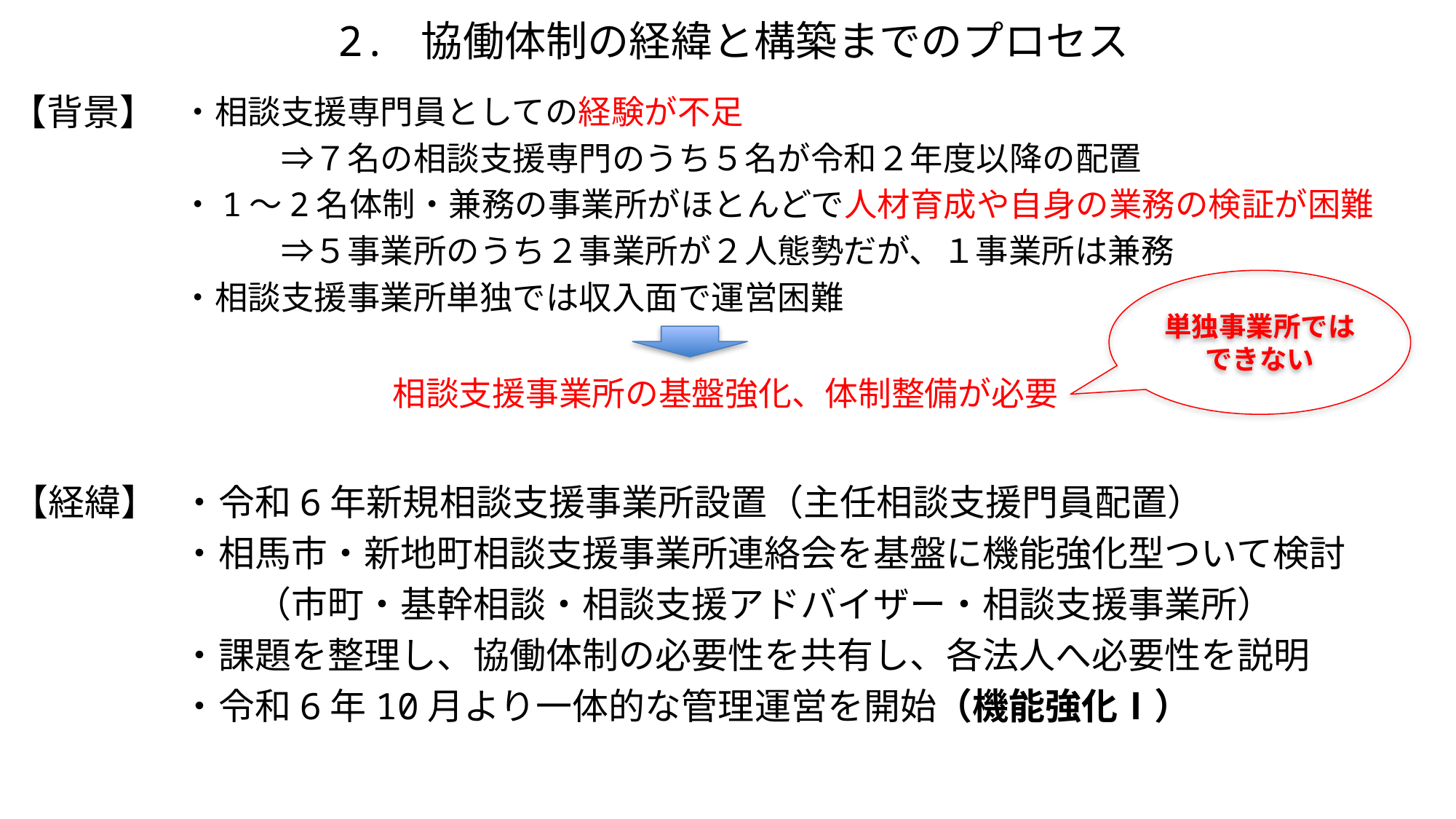

# 2. 協働体制の経緯と構築までのプロセス
【背景】
・相談支援専門員としての経験が不足
　　　⇒７名の相談支援専門のうち５名が令和２年度以降の配置
・1～2名体制・兼務の事業所がほとんどで人材育成や自身の業務の検証が困難
　　　⇒５事業所のうち２事業所が２人態勢だが、１事業所は兼務
・相談支援事業所単独では収入面で運営困難

単独事業所ではできない

相談支援事業所の基盤強化、体制整備が必要
【経緯】
・令和6年新規相談支援事業所設置（主任相談支援門員配置）
・相馬市・新地町相談支援事業所連絡会を基盤に機能強化型ついて検討
　　（市町・基幹相談・相談支援アドバイザー・相談支援事業所）
・課題を整理し、協働体制の必要性を共有し、各法人へ必要性を説明
・令和6年10月より一体的な管理運営を開始（機能強化Ⅰ）